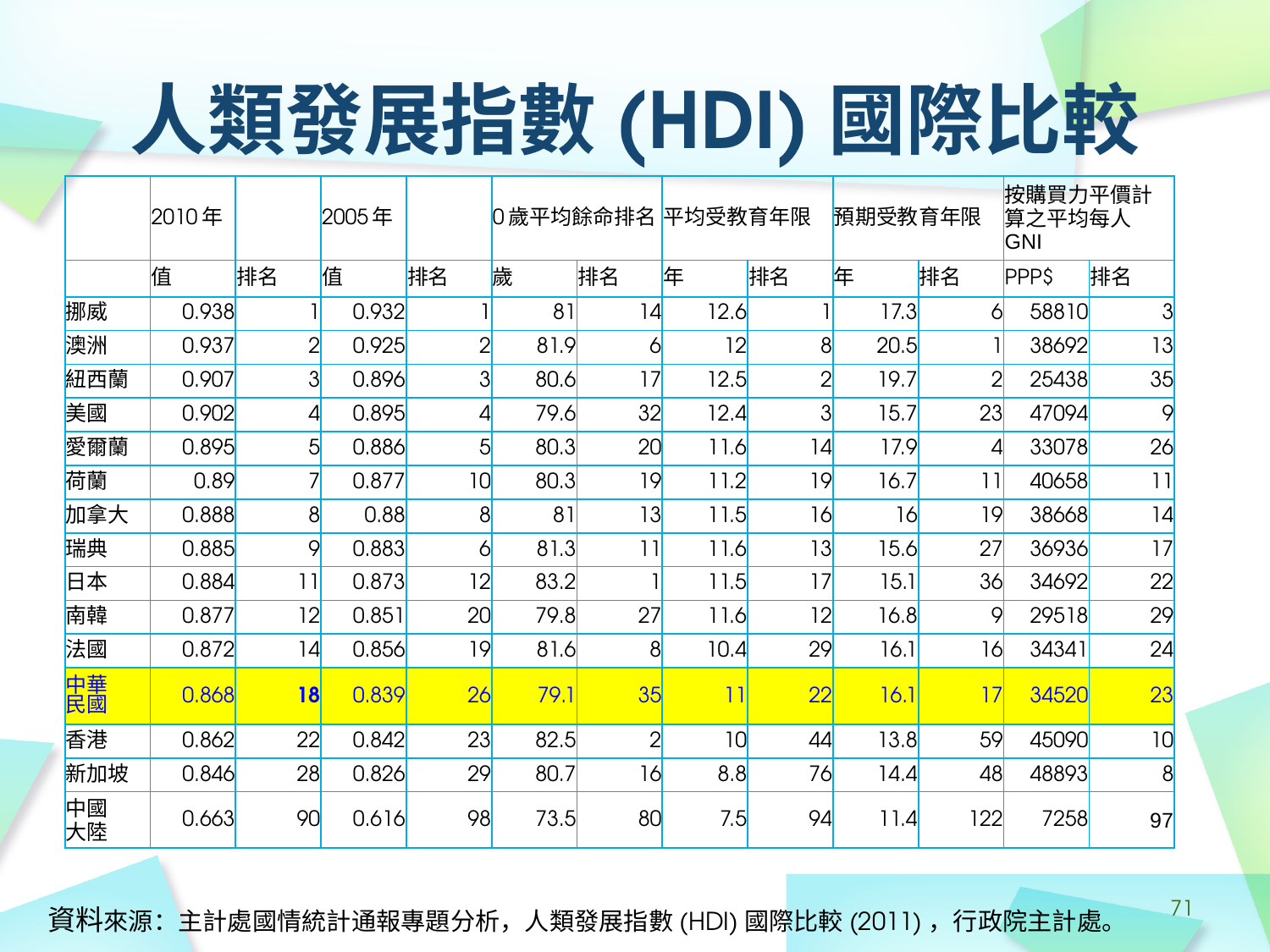

# 人類發展指數(HDI)國際比較
|  | 2010年 |  | 2005年 |  | 0歲平均餘命排名 |  | 平均受教育年限 |  | 預期受教育年限 |  | 按購買力平價計算之平均每人GNI |  |
| --- | --- | --- | --- | --- | --- | --- | --- | --- | --- | --- | --- | --- |
|  | 值 | 排名 | 值 | 排名 | 歲 | 排名 | 年 | 排名 | 年 | 排名 | PPP$ | 排名 |
| 挪威 | 0.938 | 1 | 0.932 | 1 | 81 | 14 | 12.6 | 1 | 17.3 | 6 | 58810 | 3 |
| 澳洲 | 0.937 | 2 | 0.925 | 2 | 81.9 | 6 | 12 | 8 | 20.5 | 1 | 38692 | 13 |
| 紐西蘭 | 0.907 | 3 | 0.896 | 3 | 80.6 | 17 | 12.5 | 2 | 19.7 | 2 | 25438 | 35 |
| 美國 | 0.902 | 4 | 0.895 | 4 | 79.6 | 32 | 12.4 | 3 | 15.7 | 23 | 47094 | 9 |
| 愛爾蘭 | 0.895 | 5 | 0.886 | 5 | 80.3 | 20 | 11.6 | 14 | 17.9 | 4 | 33078 | 26 |
| 荷蘭 | 0.89 | 7 | 0.877 | 10 | 80.3 | 19 | 11.2 | 19 | 16.7 | 11 | 40658 | 11 |
| 加拿大 | 0.888 | 8 | 0.88 | 8 | 81 | 13 | 11.5 | 16 | 16 | 19 | 38668 | 14 |
| 瑞典 | 0.885 | 9 | 0.883 | 6 | 81.3 | 11 | 11.6 | 13 | 15.6 | 27 | 36936 | 17 |
| 日本 | 0.884 | 11 | 0.873 | 12 | 83.2 | 1 | 11.5 | 17 | 15.1 | 36 | 34692 | 22 |
| 南韓 | 0.877 | 12 | 0.851 | 20 | 79.8 | 27 | 11.6 | 12 | 16.8 | 9 | 29518 | 29 |
| 法國 | 0.872 | 14 | 0.856 | 19 | 81.6 | 8 | 10.4 | 29 | 16.1 | 16 | 34341 | 24 |
| 中華 民國 | 0.868 | 18 | 0.839 | 26 | 79.1 | 35 | 11 | 22 | 16.1 | 17 | 34520 | 23 |
| 香港 | 0.862 | 22 | 0.842 | 23 | 82.5 | 2 | 10 | 44 | 13.8 | 59 | 45090 | 10 |
| 新加坡 | 0.846 | 28 | 0.826 | 29 | 80.7 | 16 | 8.8 | 76 | 14.4 | 48 | 48893 | 8 |
| 中國 大陸 | 0.663 | 90 | 0.616 | 98 | 73.5 | 80 | 7.5 | 94 | 11.4 | 122 | 7258 | 97 |
71
資料來源：主計處國情統計通報專題分析，人類發展指數(HDI)國際比較(2011)，行政院主計處。